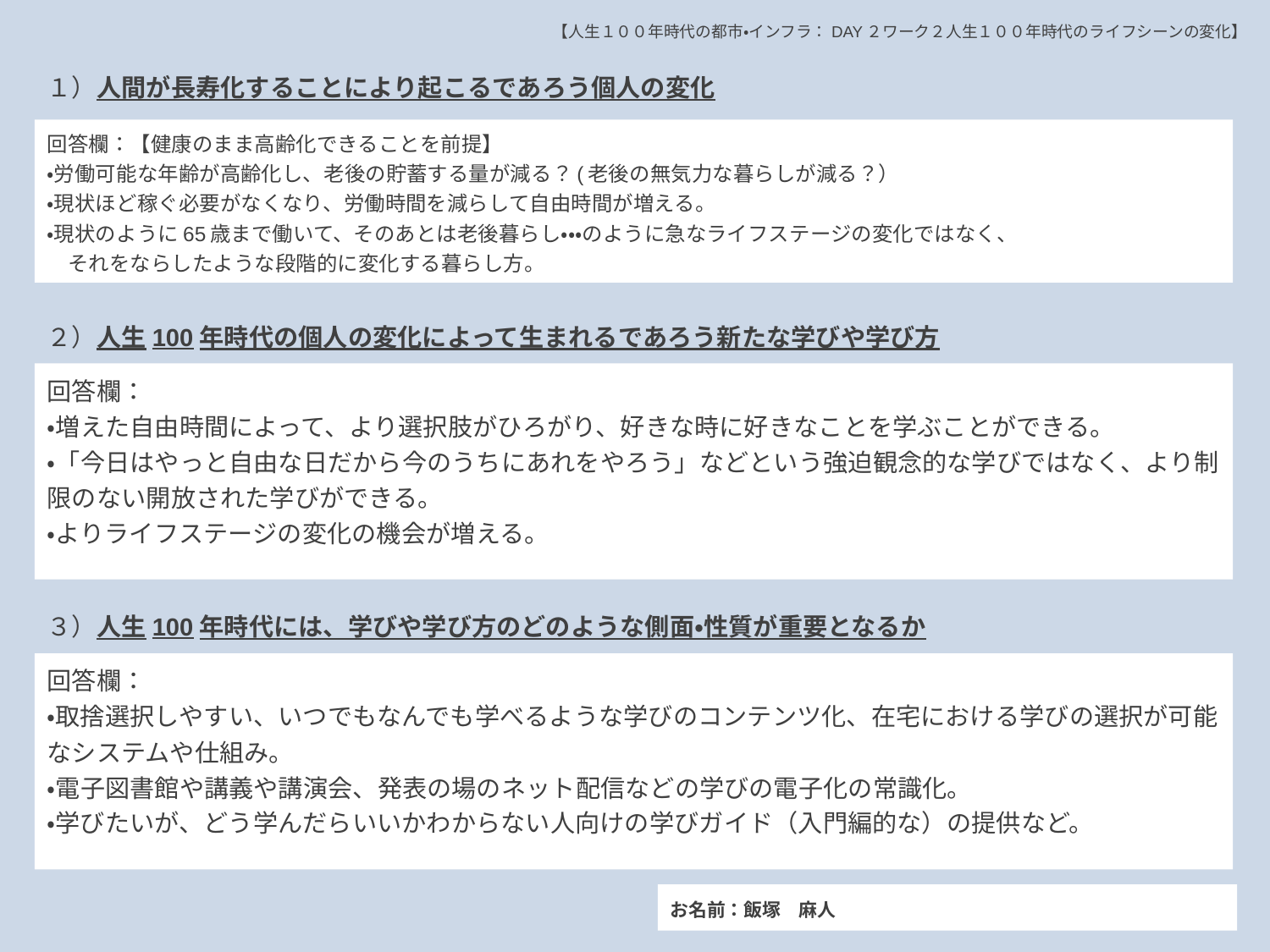

【人生１００年時代の都市・インフラ：DAY２ワーク２人生１００年時代のライフシーンの変化】
１）人間が長寿化することにより起こるであろう個人の変化
回答欄：【健康のまま高齢化できることを前提】
・労働可能な年齢が高齢化し、老後の貯蓄する量が減る？(老後の無気力な暮らしが減る？）
・現状ほど稼ぐ必要がなくなり、労働時間を減らして自由時間が増える。
・現状のように65歳まで働いて、そのあとは老後暮らし・・・のように急なライフステージの変化ではなく、
　それをならしたような段階的に変化する暮らし方。
２）人生100年時代の個人の変化によって生まれるであろう新たな学びや学び方
回答欄：
・増えた自由時間によって、より選択肢がひろがり、好きな時に好きなことを学ぶことができる。
・「今日はやっと自由な日だから今のうちにあれをやろう」などという強迫観念的な学びではなく、より制限のない開放された学びができる。
・よりライフステージの変化の機会が増える。
３）人生100年時代には、学びや学び方のどのような側面・性質が重要となるか
回答欄：
・取捨選択しやすい、いつでもなんでも学べるような学びのコンテンツ化、在宅における学びの選択が可能なシステムや仕組み。
・電子図書館や講義や講演会、発表の場のネット配信などの学びの電子化の常識化。
・学びたいが、どう学んだらいいかわからない人向けの学びガイド（入門編的な）の提供など。
お名前：飯塚　麻人